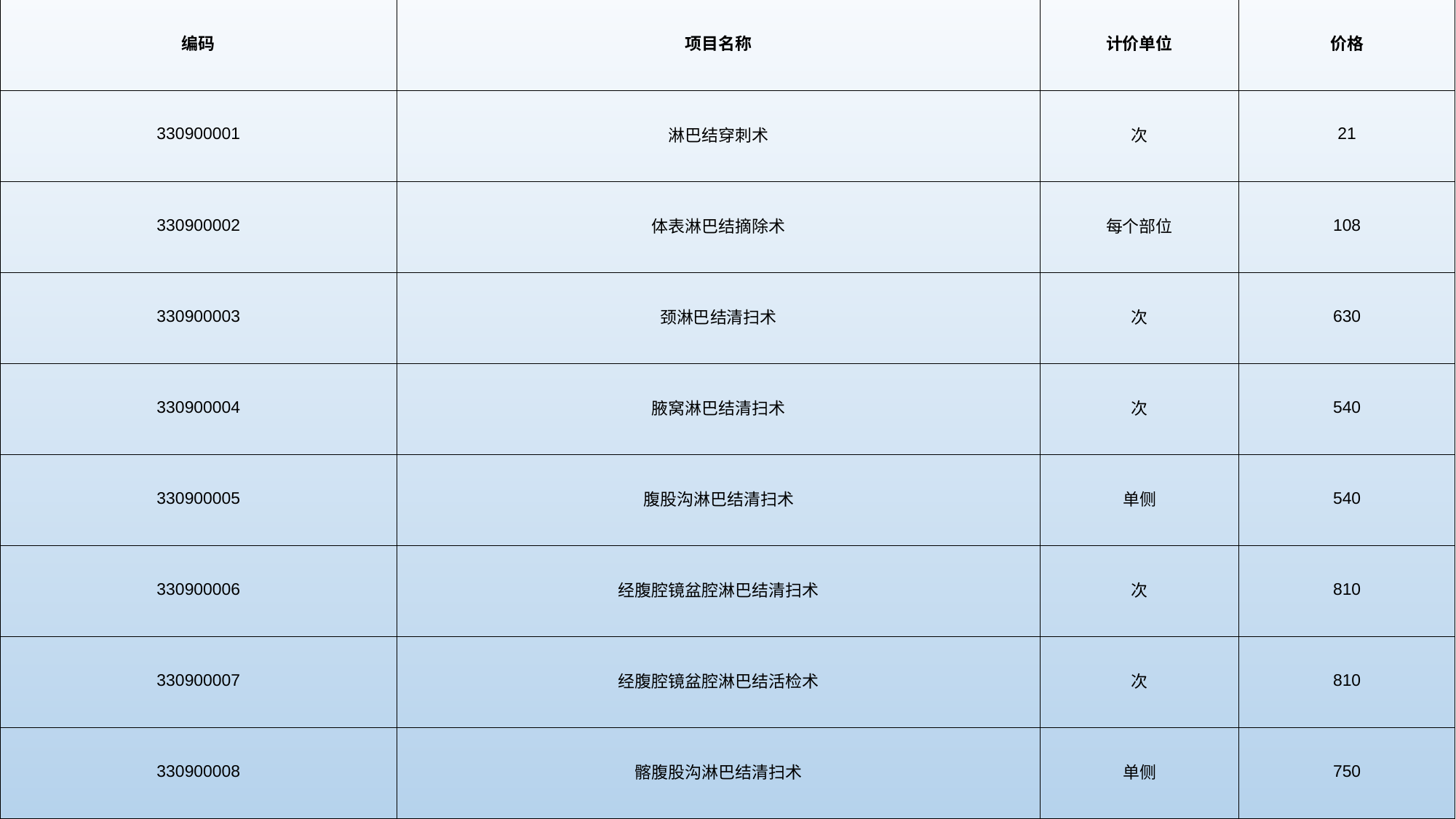

| 编码 | 项目名称 | 计价单位 | 价格 |
| --- | --- | --- | --- |
| 330900001 | 淋巴结穿刺术 | 次 | 21 |
| 330900002 | 体表淋巴结摘除术 | 每个部位 | 108 |
| 330900003 | 颈淋巴结清扫术 | 次 | 630 |
| 330900004 | 腋窝淋巴结清扫术 | 次 | 540 |
| 330900005 | 腹股沟淋巴结清扫术 | 单侧 | 540 |
| 330900006 | 经腹腔镜盆腔淋巴结清扫术 | 次 | 810 |
| 330900007 | 经腹腔镜盆腔淋巴结活检术 | 次 | 810 |
| 330900008 | 髂腹股沟淋巴结清扫术 | 单侧 | 750 |